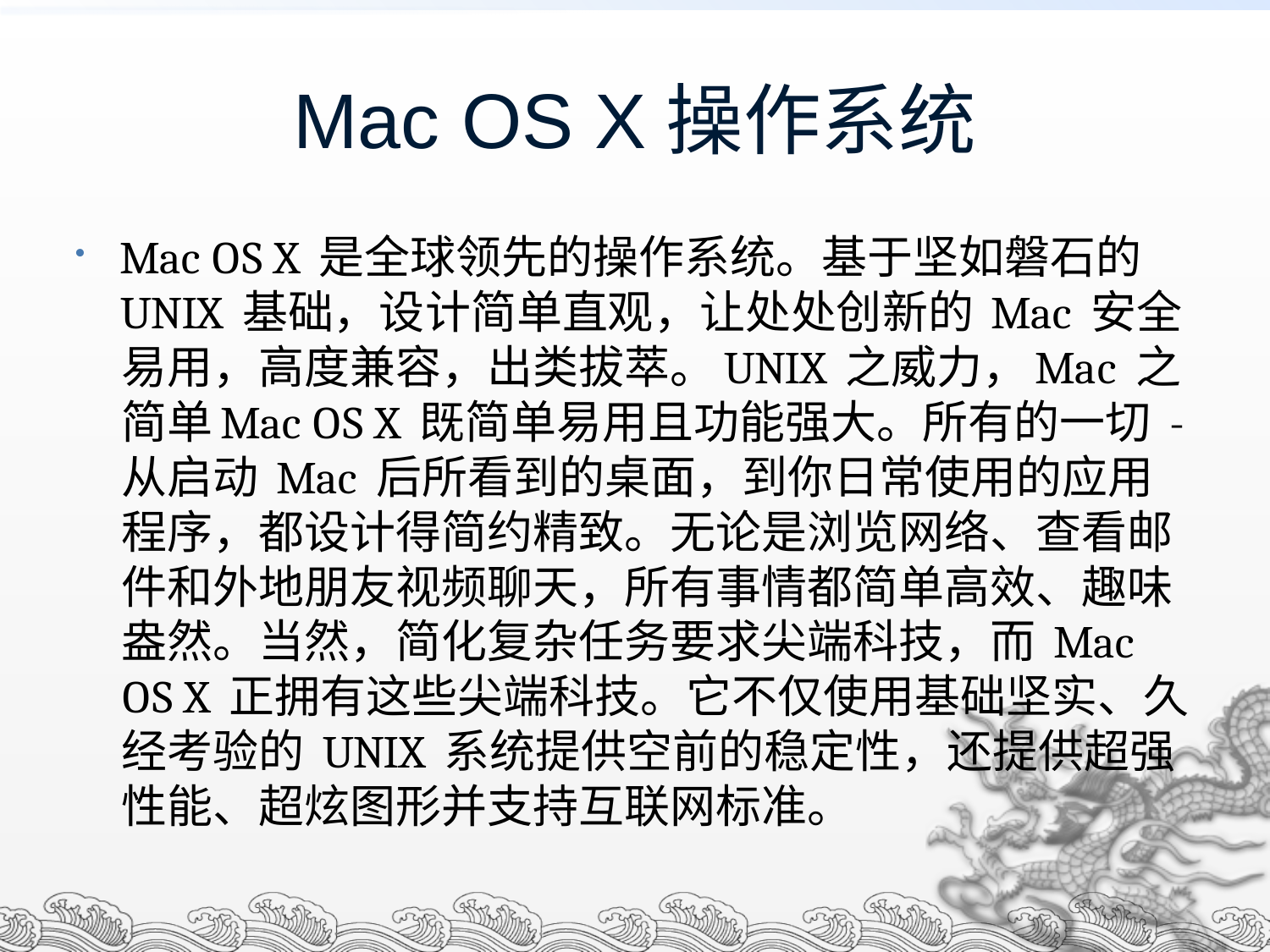

# Mac OS X操作系统
Mac OS X 是全球领先的操作系统。基于坚如磐石的 UNIX 基础，设计简单直观，让处处创新的 Mac 安全易用，高度兼容，出类拔萃。UNIX 之威力，Mac 之简单Mac OS X 既简单易用且功能强大。所有的一切 - 从启动 Mac 后所看到的桌面，到你日常使用的应用程序，都设计得简约精致。无论是浏览网络、查看邮件和外地朋友视频聊天，所有事情都简单高效、趣味盎然。当然，简化复杂任务要求尖端科技，而 Mac OS X 正拥有这些尖端科技。它不仅使用基础坚实、久经考验的 UNIX 系统提供空前的稳定性，还提供超强性能、超炫图形并支持互联网标准。